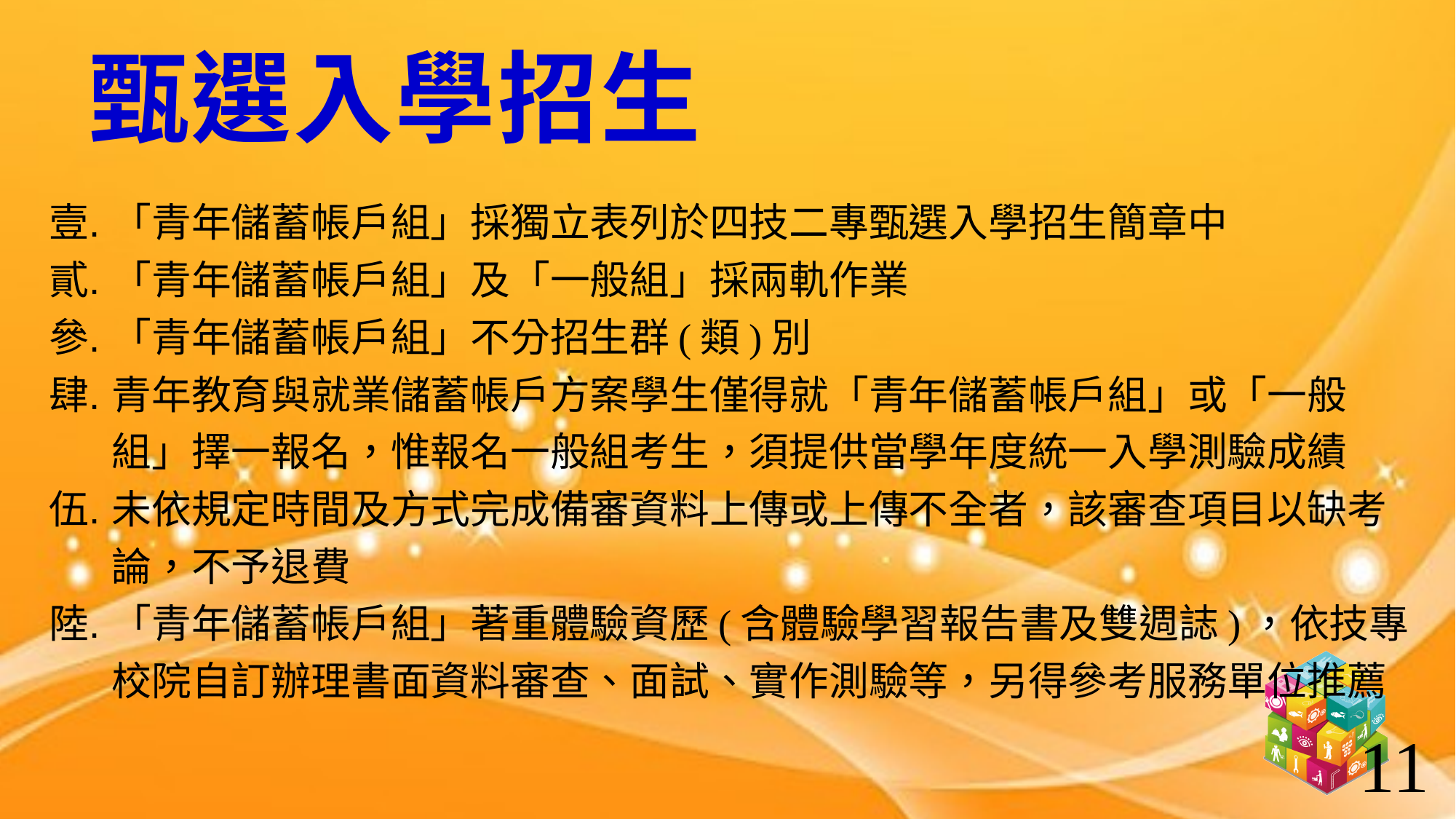

甄選入學招生
「青年儲蓄帳戶組」採獨立表列於四技二專甄選入學招生簡章中
「青年儲蓄帳戶組」及「一般組」採兩軌作業
「青年儲蓄帳戶組」不分招生群(類)別
青年教育與就業儲蓄帳戶方案學生僅得就「青年儲蓄帳戶組」或「一般組」擇一報名，惟報名一般組考生，須提供當學年度統一入學測驗成績
未依規定時間及方式完成備審資料上傳或上傳不全者，該審查項目以缺考論，不予退費
「青年儲蓄帳戶組」著重體驗資歷(含體驗學習報告書及雙週誌)，依技專校院自訂辦理書面資料審查、面試、實作測驗等，另得參考服務單位推薦
11